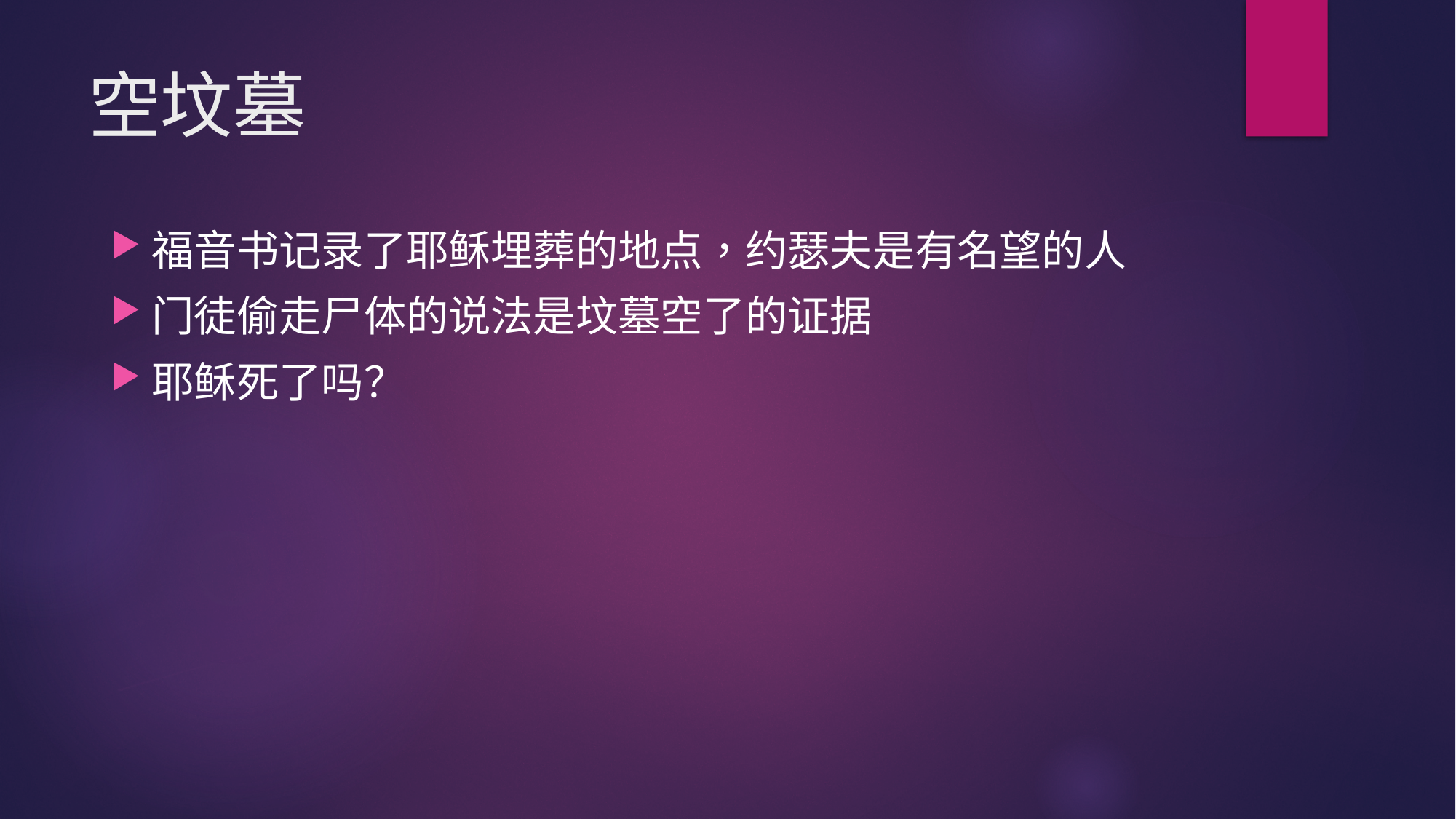

# 空坟墓
福音书记录了耶稣埋葬的地点，约瑟夫是有名望的人
门徒偷走尸体的说法是坟墓空了的证据
耶稣死了吗？